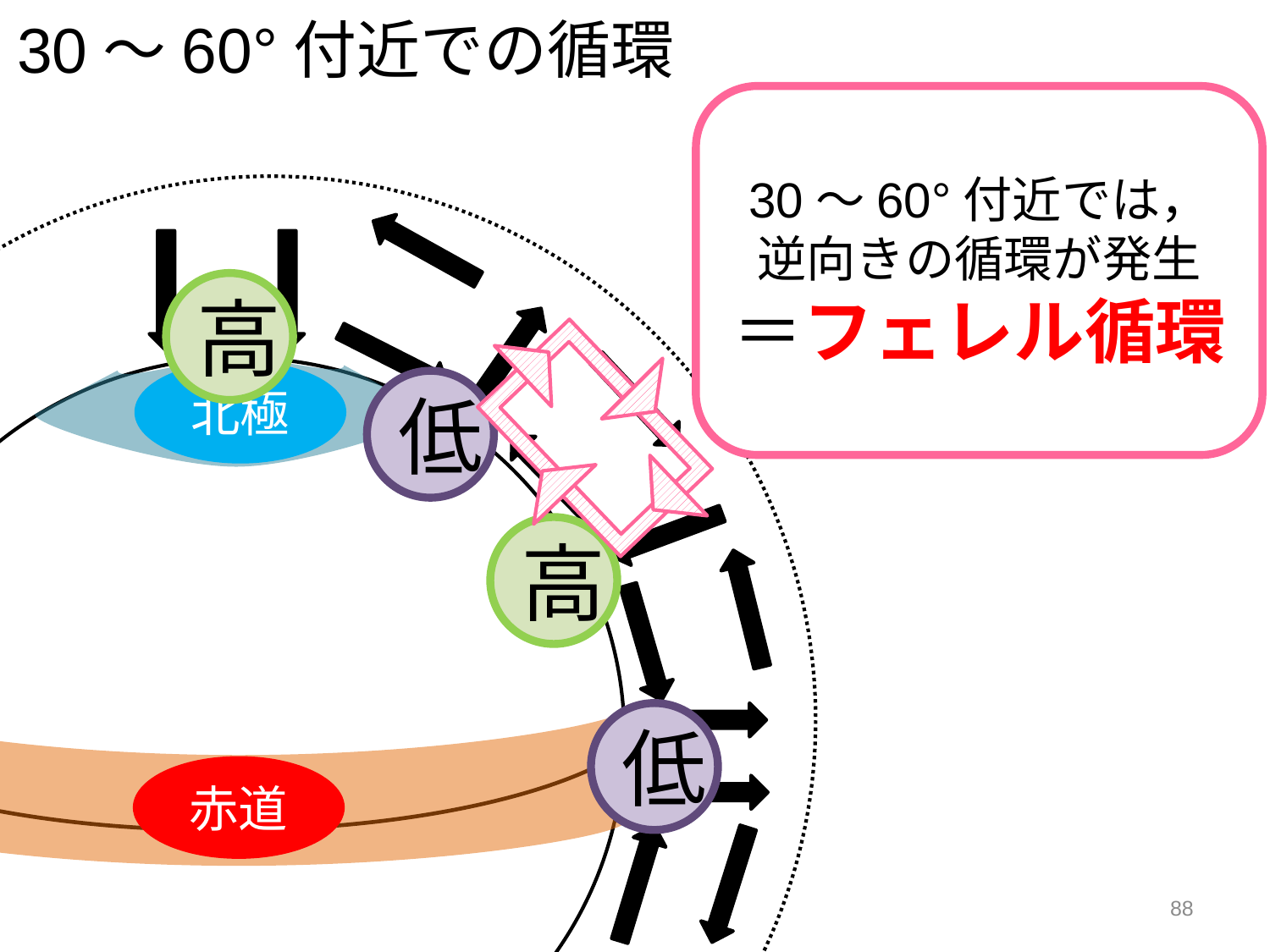

30～60°付近での循環
30～60°付近では，
逆向きの循環が発生
＝フェレル循環

高

北極
低

高

低

赤道

88